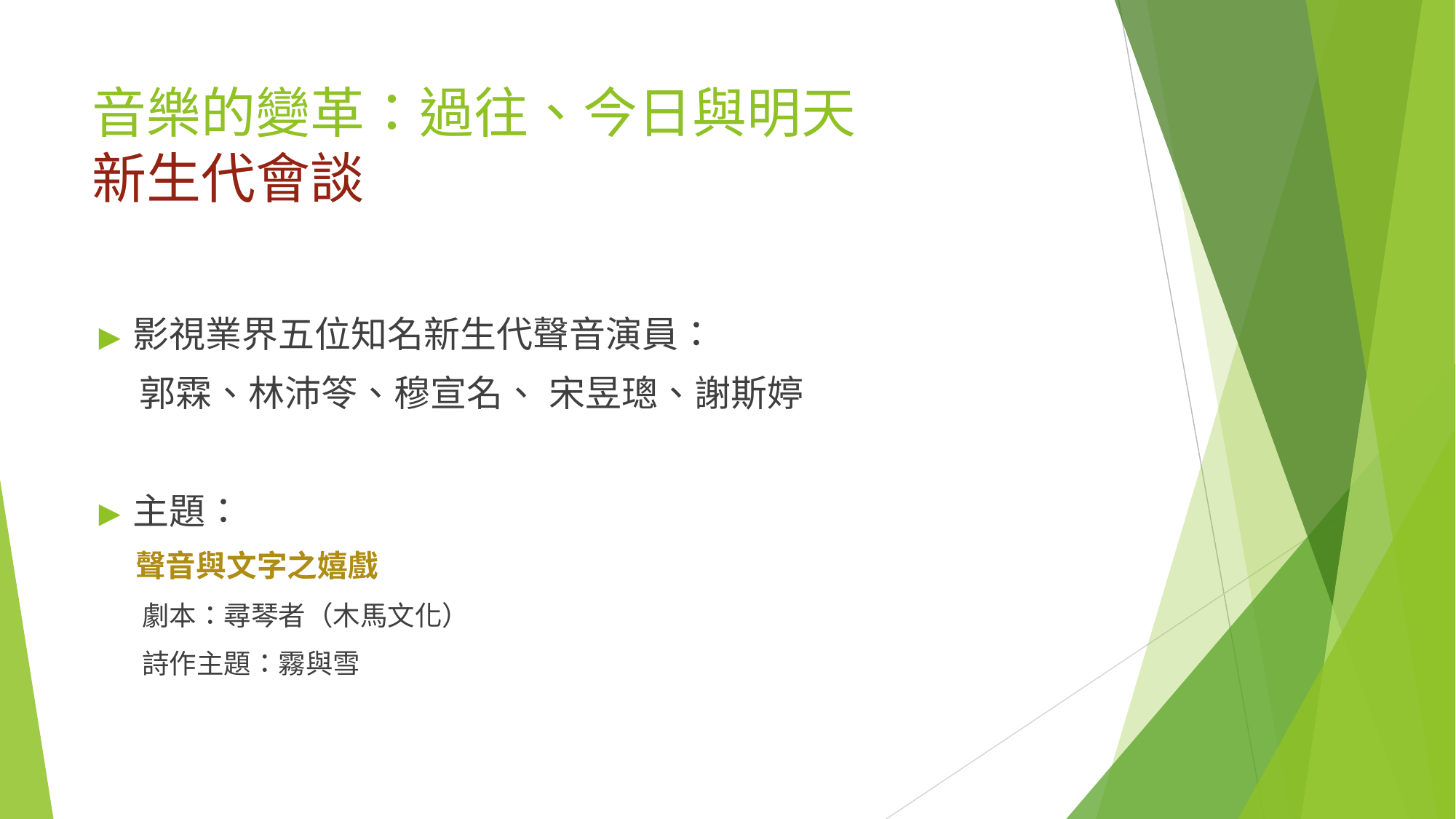

# 音樂的變革：過往、今日與明天 新生代會談

影視業界五位知名新生代聲音演員：
    郭霖、林沛笭、穆宣名、 宋昱璁、謝斯婷

主題：
     聲音與文字之嬉戲
      劇本：尋琴者（木馬文化）
      詩作主題：霧與雪